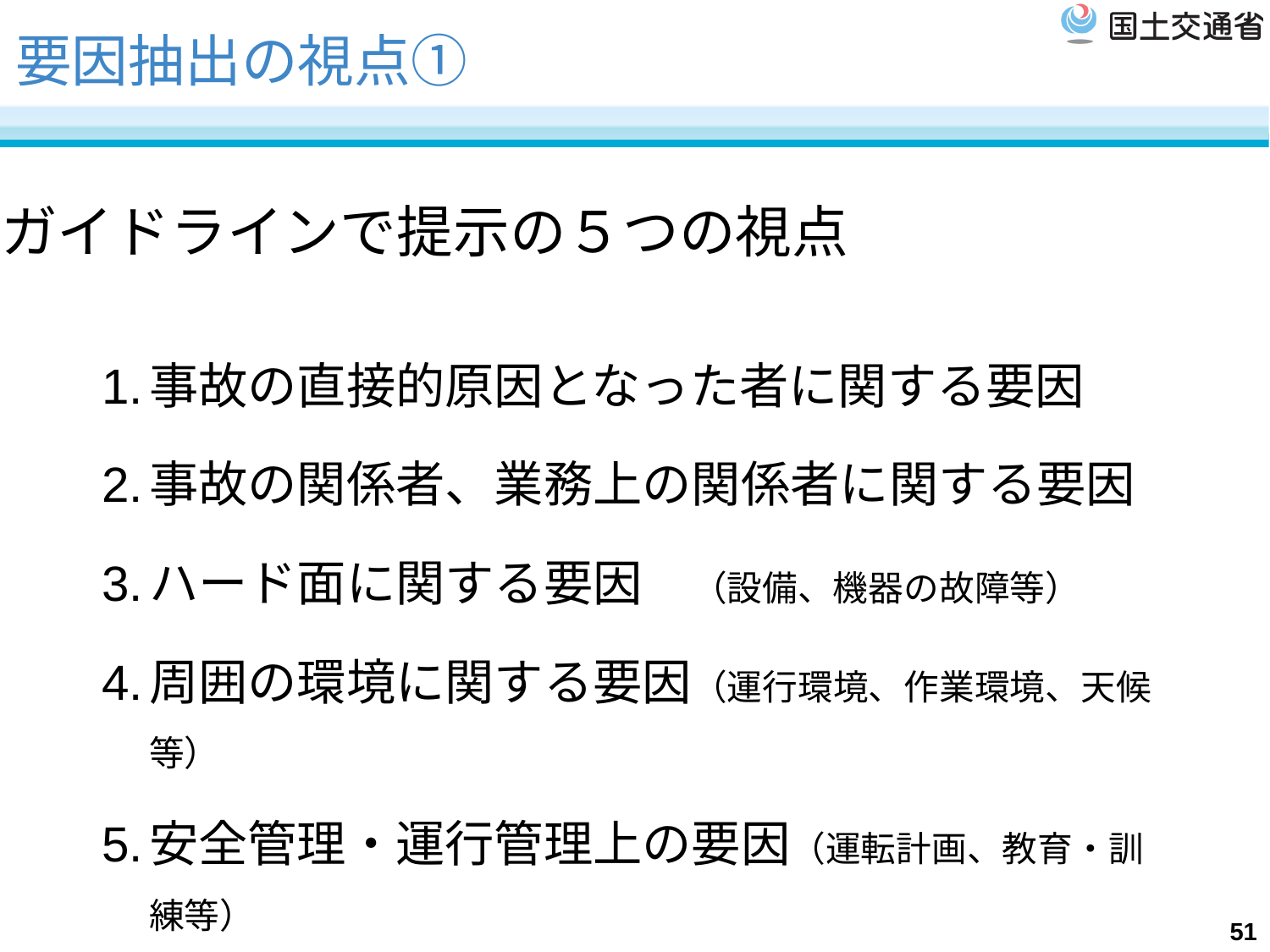

# 要因抽出の視点①
ガイドラインで提示の５つの視点
事故の直接的原因となった者に関する要因
事故の関係者、業務上の関係者に関する要因
ハード面に関する要因　（設備、機器の故障等）
周囲の環境に関する要因（運行環境、作業環境、天候等）
安全管理・運行管理上の要因（運転計画、教育・訓練等）
51